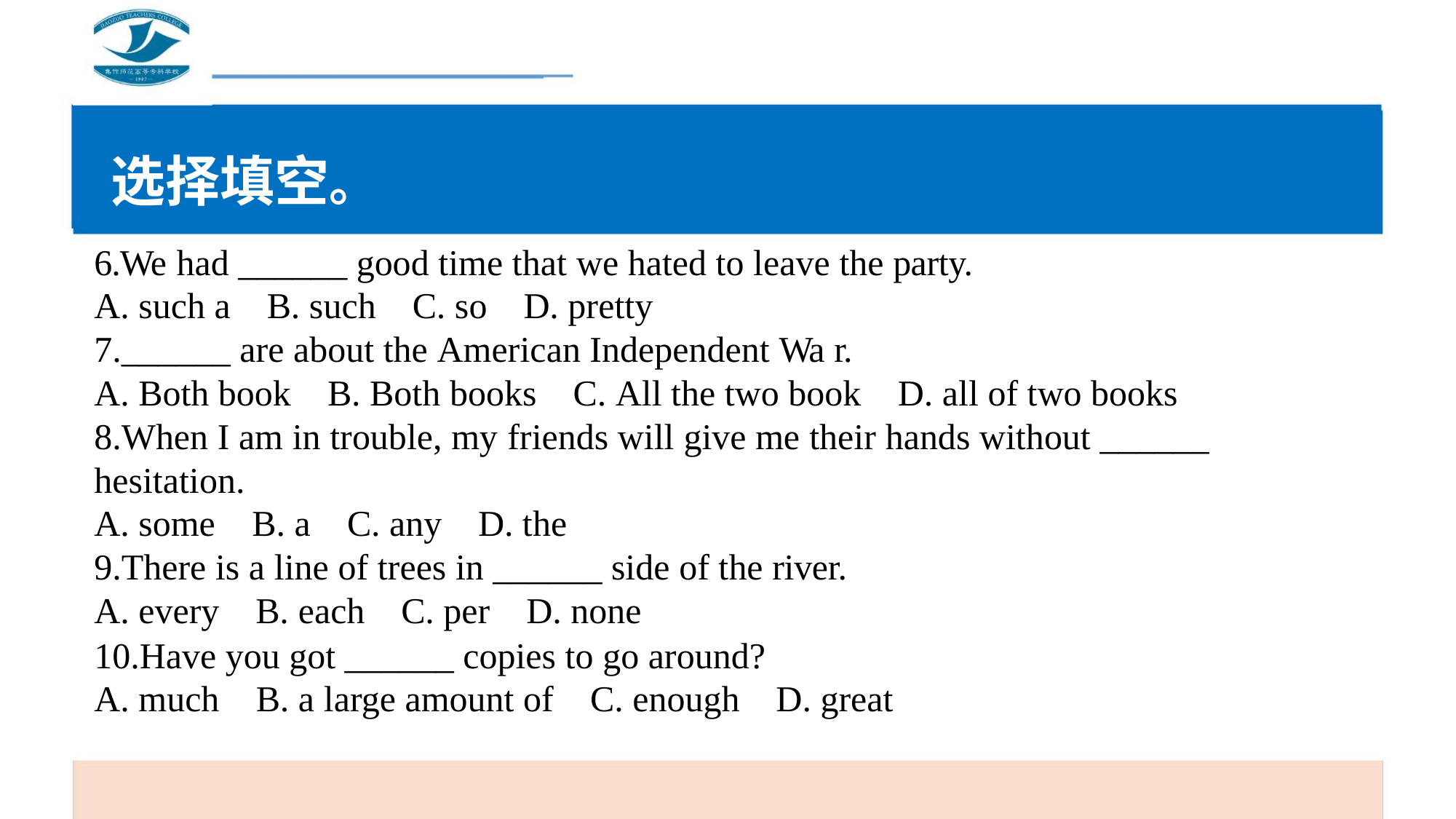

选择填空。
6.We had ______ good time that we hated to leave the party.
A. such a B. such C. so D. pretty
7.______ are about the American Independent Wa r.
A. Both book B. Both books C. All the two book D. all of two books
8.When I am in trouble, my friends will give me their hands without ______
hesitation.
A. some B. a C. any D. the
9.There is a line of trees in ______ side of the river.
A. every B. each C. per D. none
10.Have you got ______ copies to go around?
A. much B. a large amount of C. enough D. great